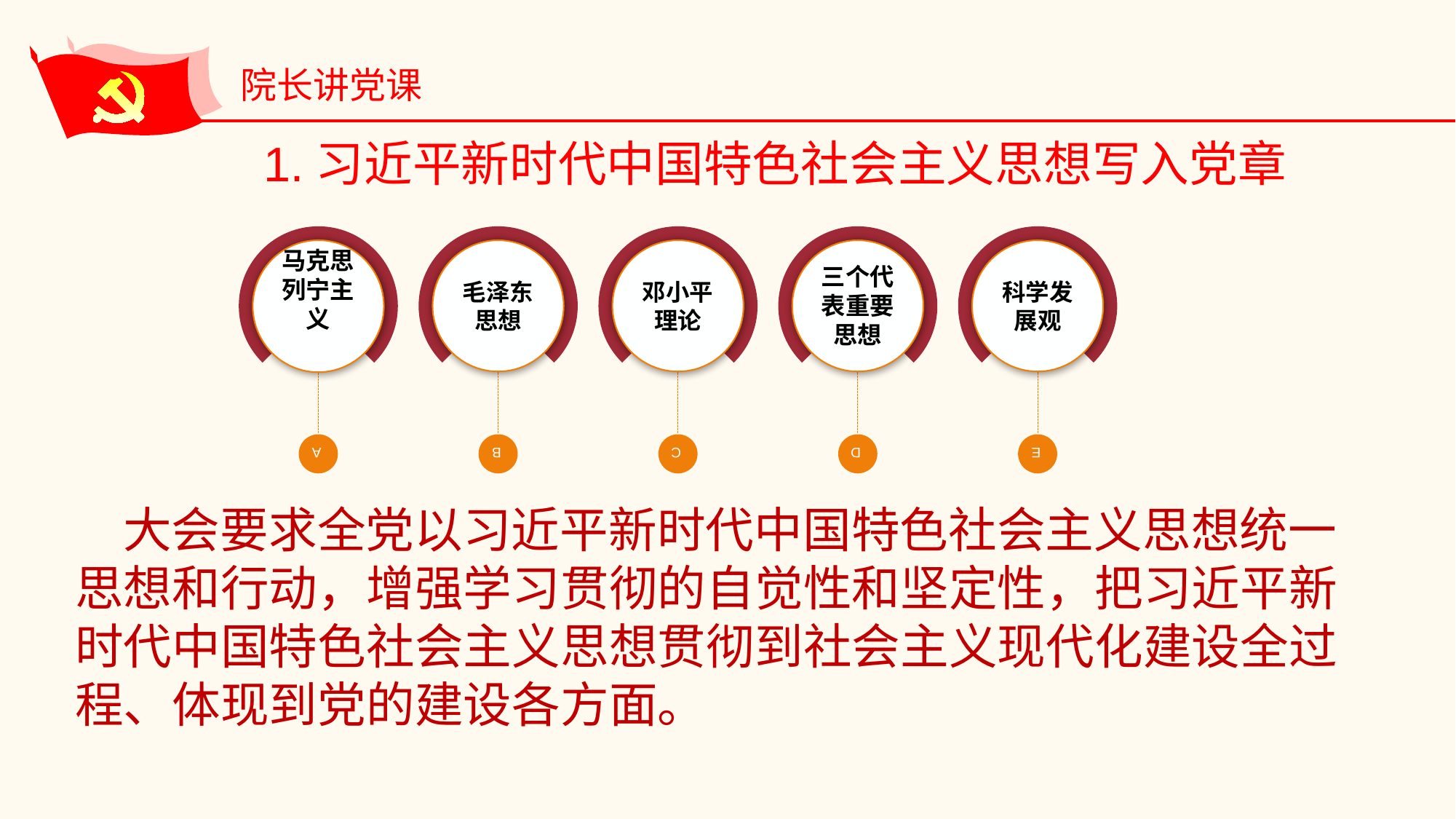

院长讲党课
1.习近平新时代中国特色社会主义思想写入党章

A

B
毛泽东思想

C
邓小平理论

D

E
科学发展观

马克思列宁主义
三个代表重要思想
    大会要求全党以习近平新时代中国特色社会主义思想统一思想和行动，增强学习贯彻的自觉性和坚定性，把习近平新时代中国特色社会主义思想贯彻到社会主义现代化建设全过程、体现到党的建设各方面。